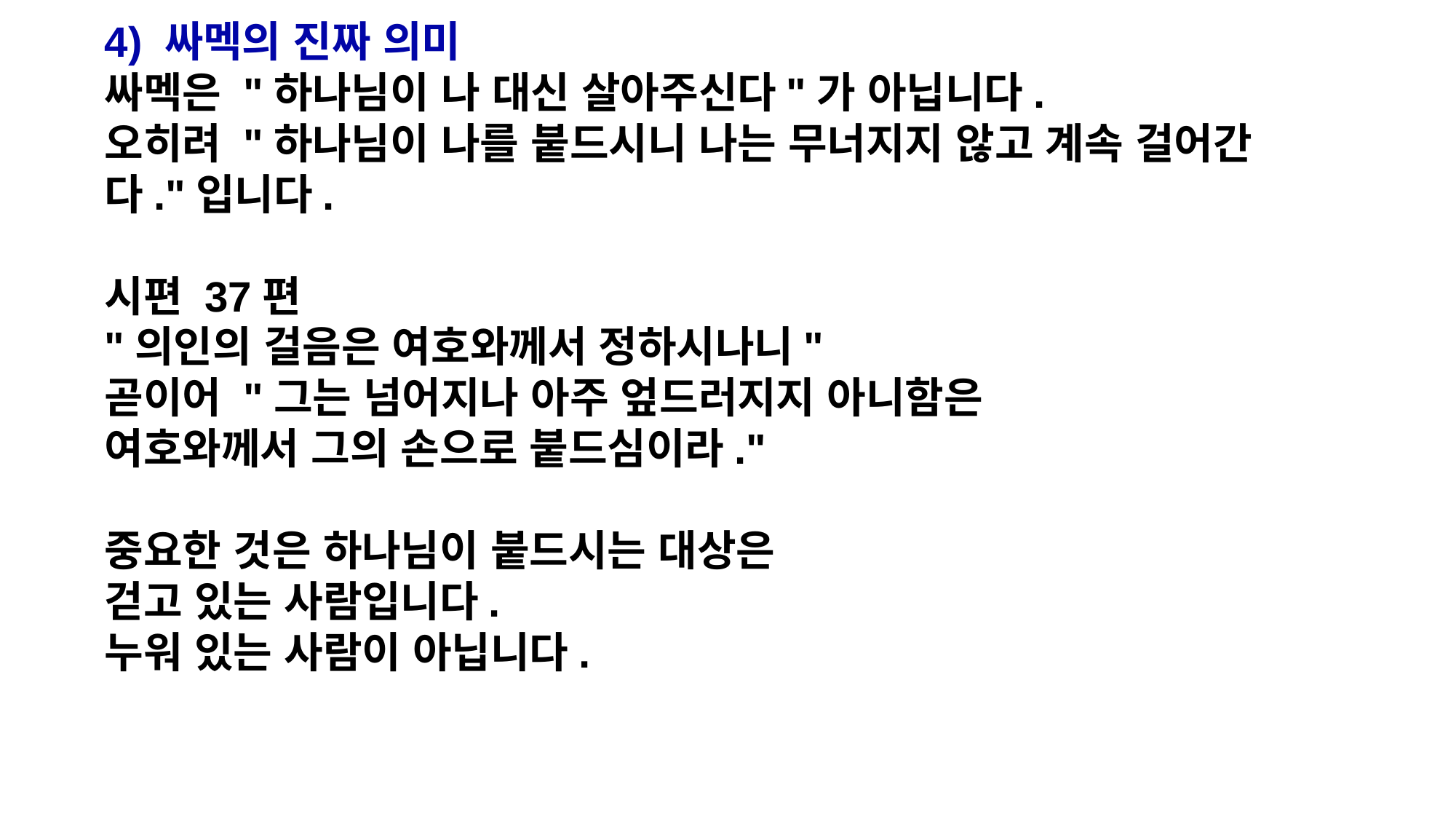

4) 싸멕의 진짜 의미
싸멕은 "하나님이 나 대신 살아주신다"가 아닙니다.
오히려 "하나님이 나를 붙드시니 나는 무너지지 않고 계속 걸어간다."입니다.

시편 37편
"의인의 걸음은 여호와께서 정하시나니"
곧이어 "그는 넘어지나 아주 엎드러지지 아니함은
여호와께서 그의 손으로 붙드심이라."

중요한 것은 하나님이 붙드시는 대상은
걷고 있는 사람입니다.
누워 있는 사람이 아닙니다.